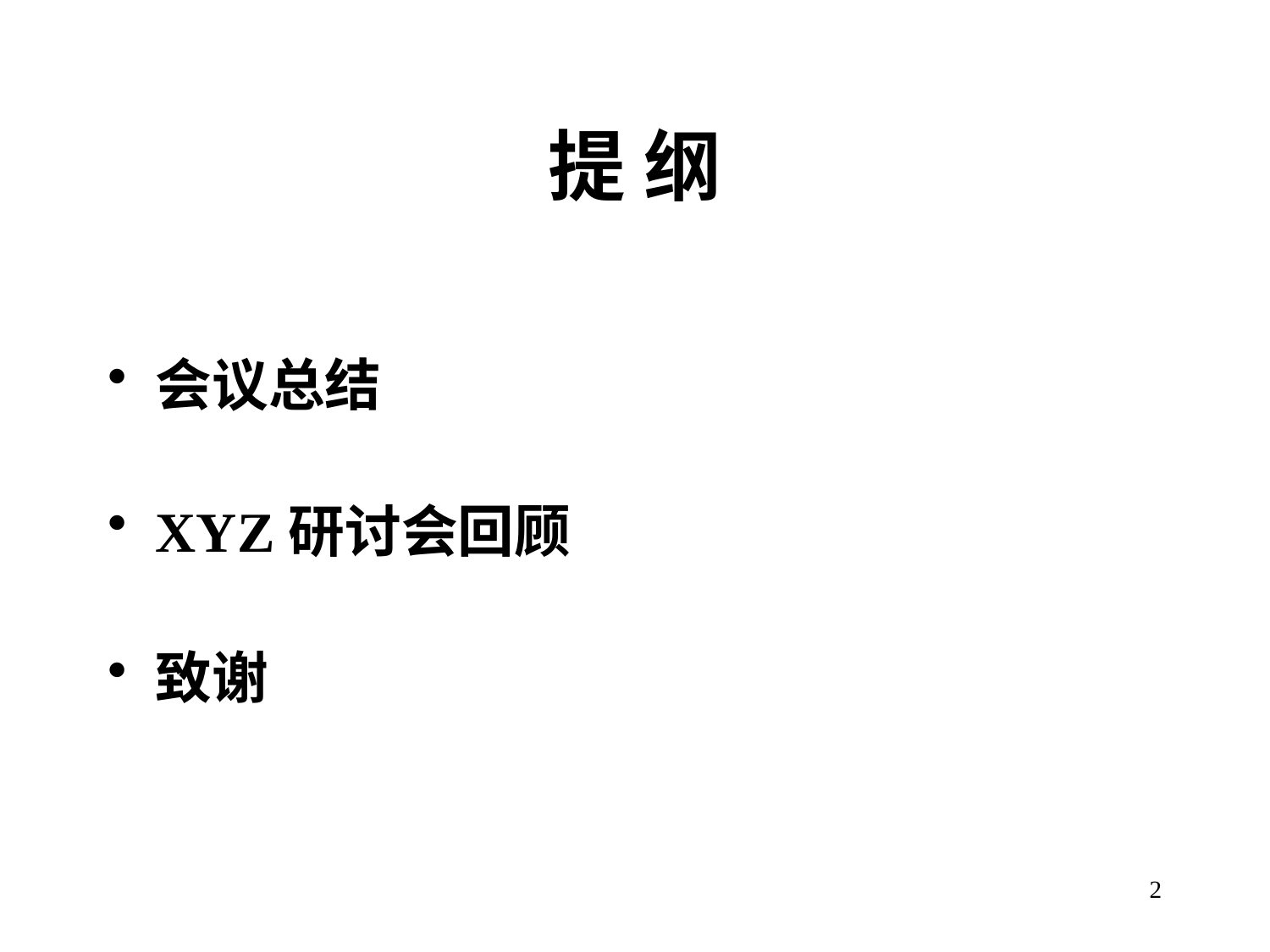

# 提 纲
会议总结
XYZ研讨会回顾
致谢
2